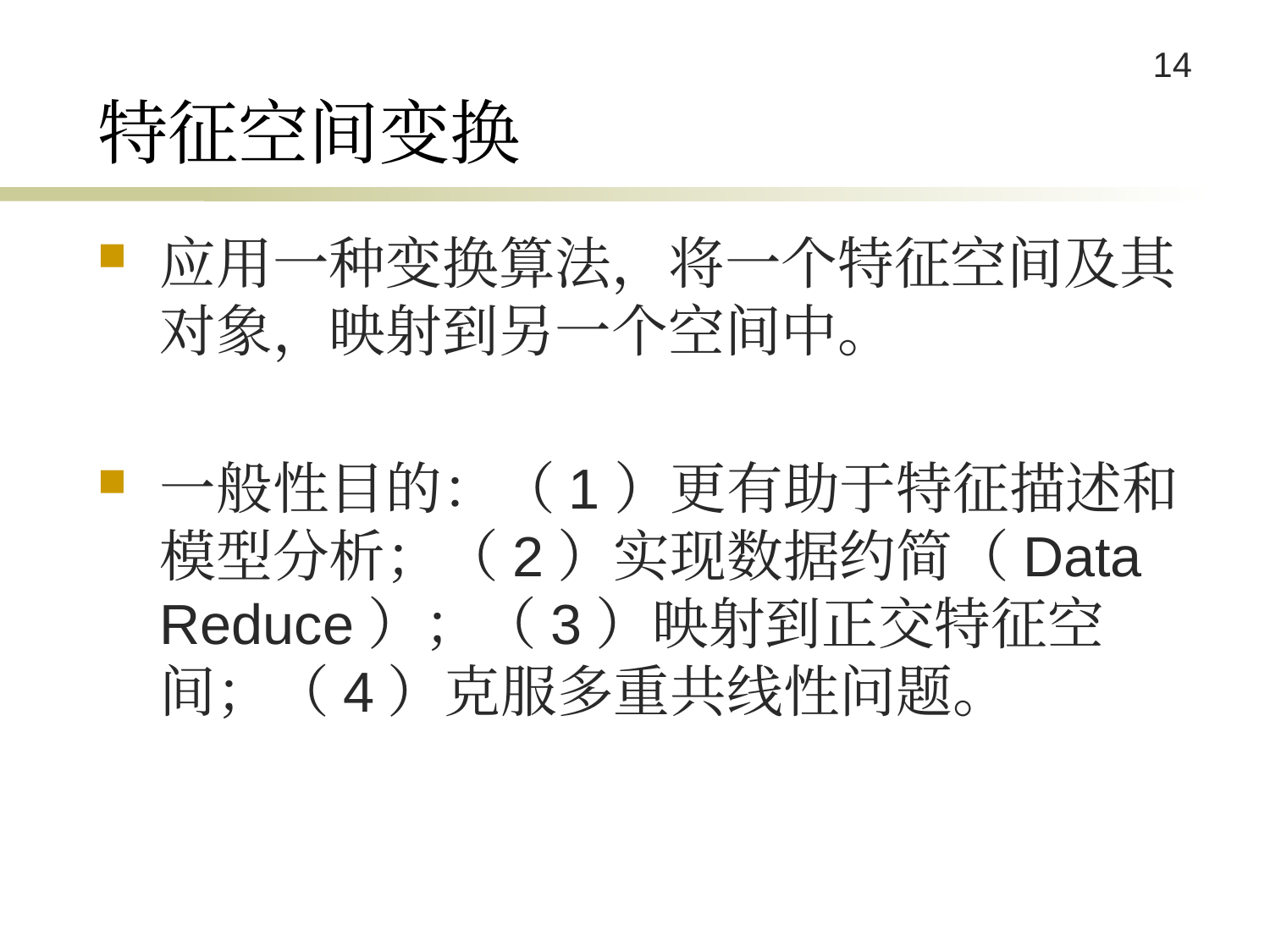

# 特征空间变换
应用一种变换算法，将一个特征空间及其对象，映射到另一个空间中。

一般性目的：（1）更有助于特征描述和模型分析；（2）实现数据约简（Data Reduce）；（3）映射到正交特征空间；（4）克服多重共线性问题。